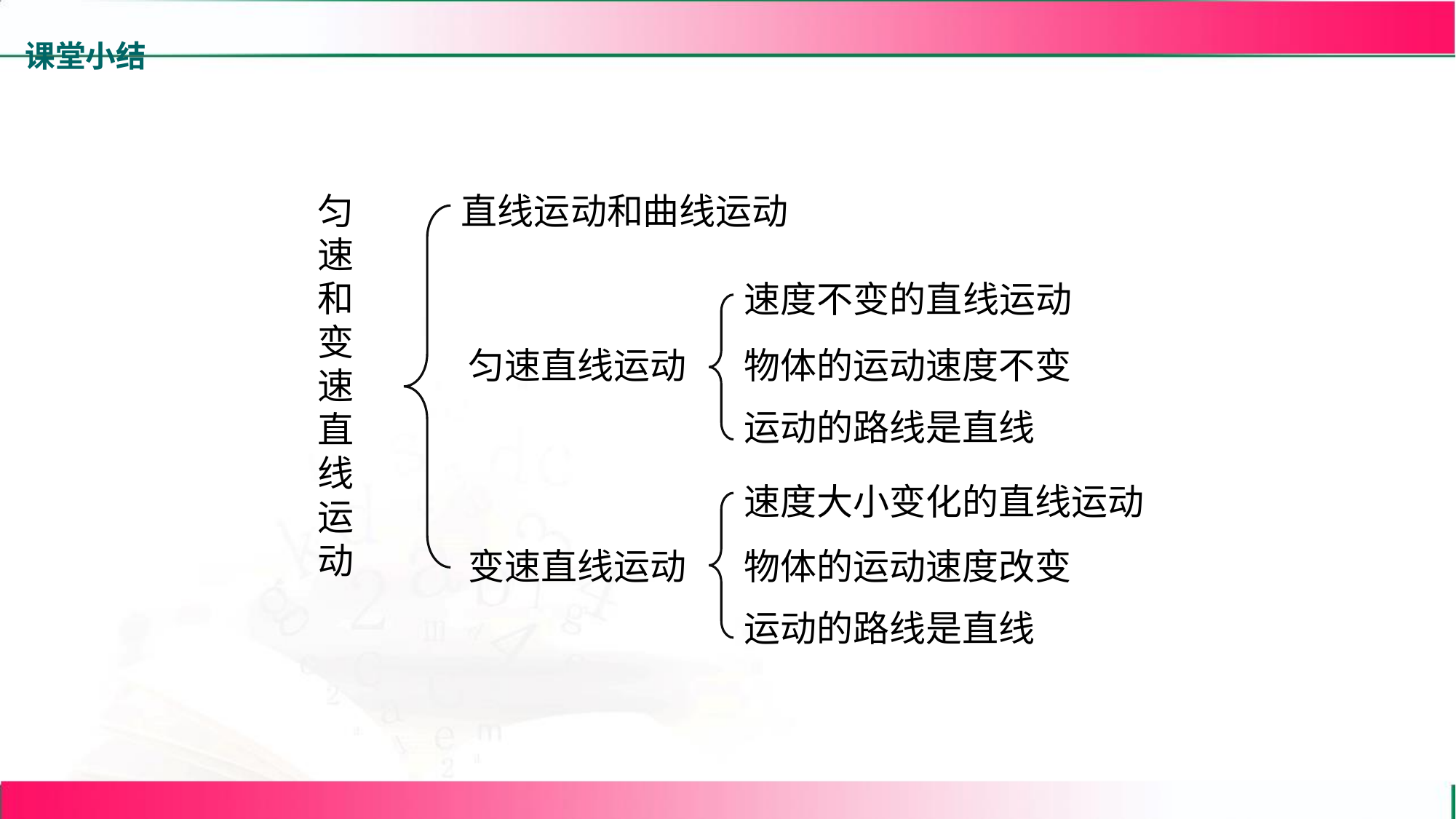

课堂小结
匀速和变速直线运动
直线运动和曲线运动

速度不变的直线运动

匀速直线运动
物体的运动速度不变
运动的路线是直线
速度大小变化的直线运动

变速直线运动
物体的运动速度改变
运动的路线是直线